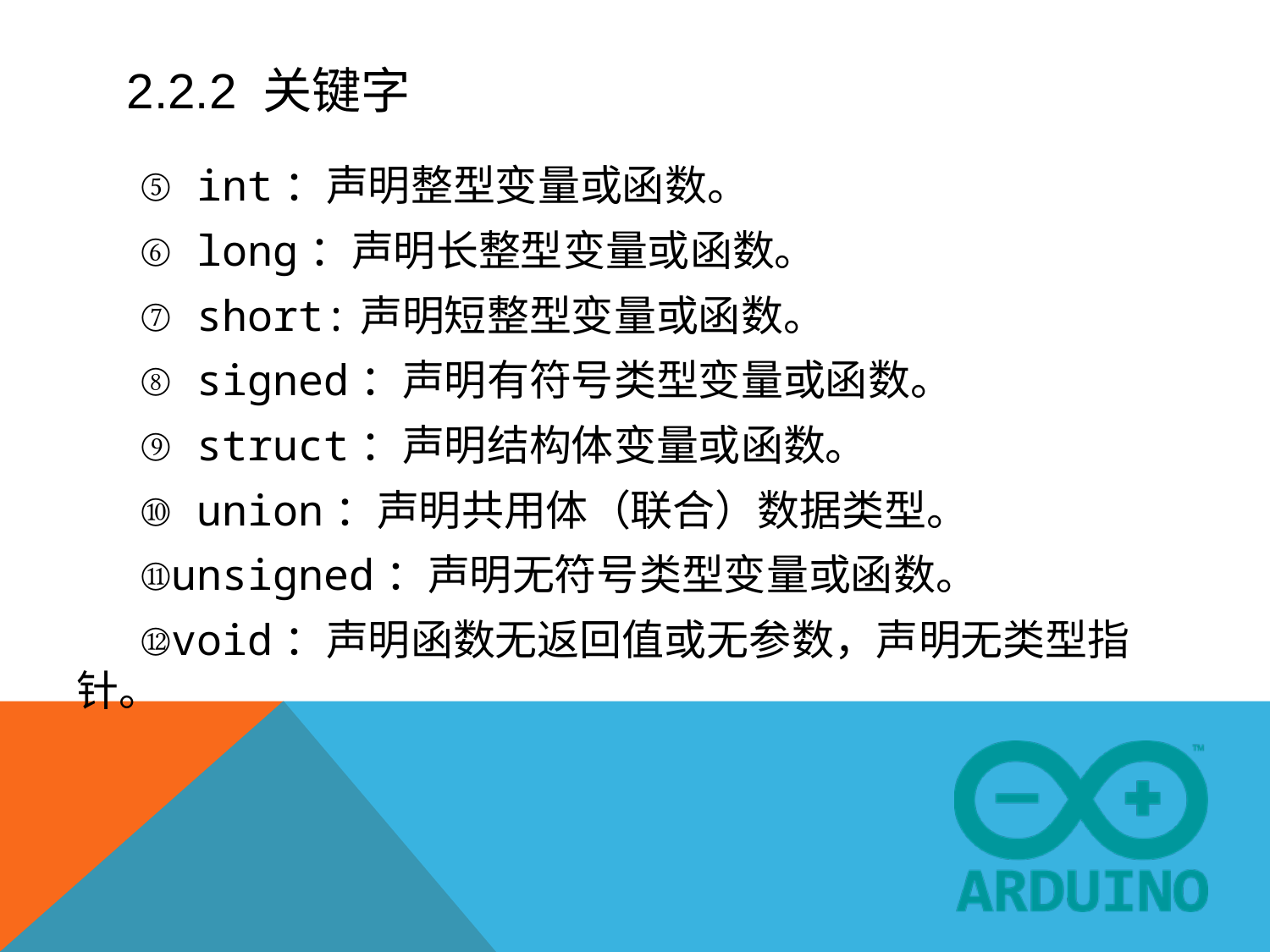

# 2.2.2 关键字
⑤ int：声明整型变量或函数。
⑥ long：声明长整型变量或函数。
⑦ short:声明短整型变量或函数。
⑧ signed：声明有符号类型变量或函数。
⑨ struct：声明结构体变量或函数。
⑩ union：声明共用体（联合）数据类型。
⑪unsigned：声明无符号类型变量或函数。
⑫void：声明函数无返回值或无参数，声明无类型指针。